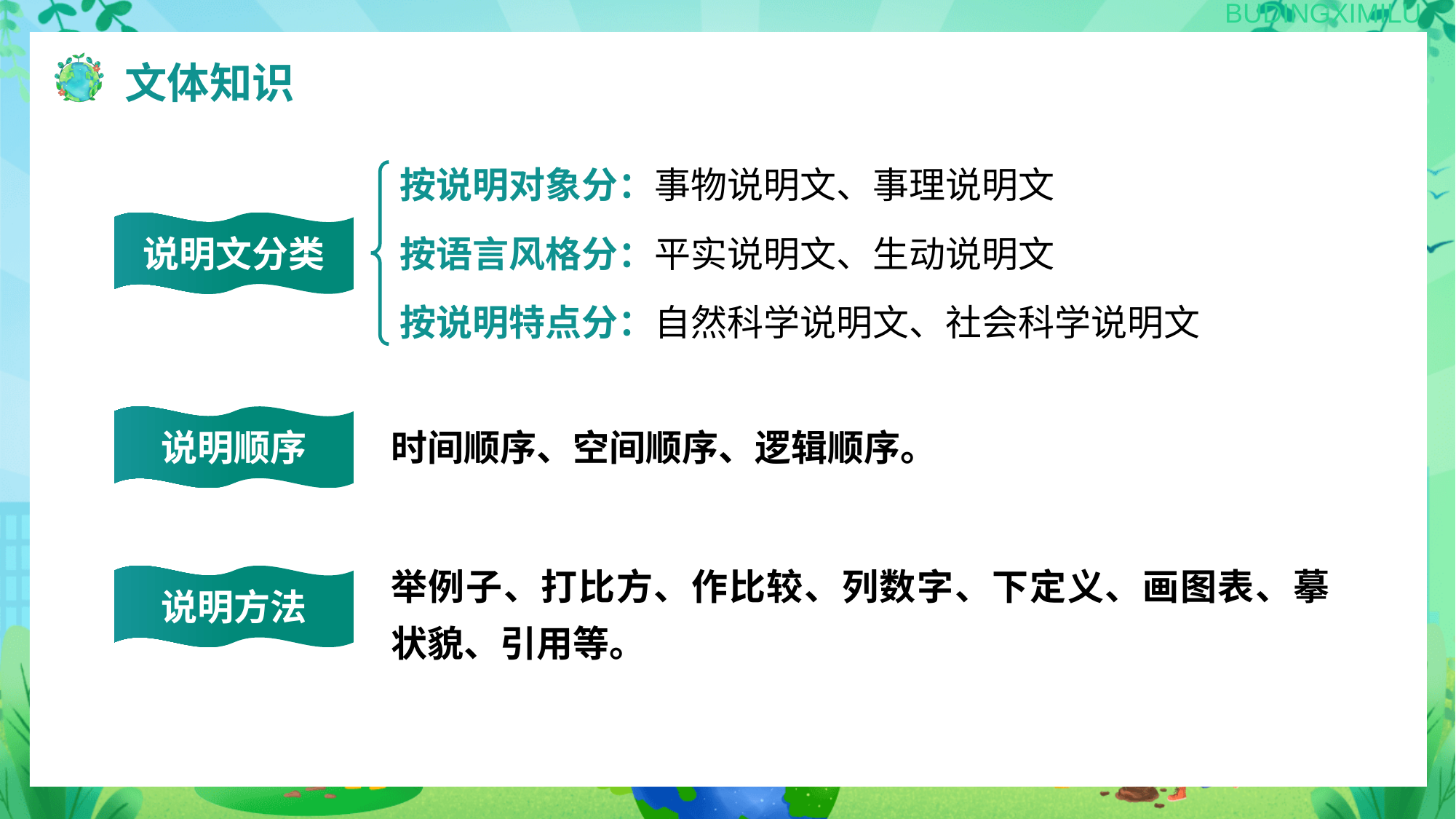

文体知识
按说明对象分：事物说明文、事理说明文

说明文分类
按语言风格分：平实说明文、生动说明文
按说明特点分：自然科学说明文、社会科学说明文

说明顺序
时间顺序、空间顺序、逻辑顺序。
举例子、打比方、作比较、列数字、下定义、画图表、摹状貌、引用等。

说明方法